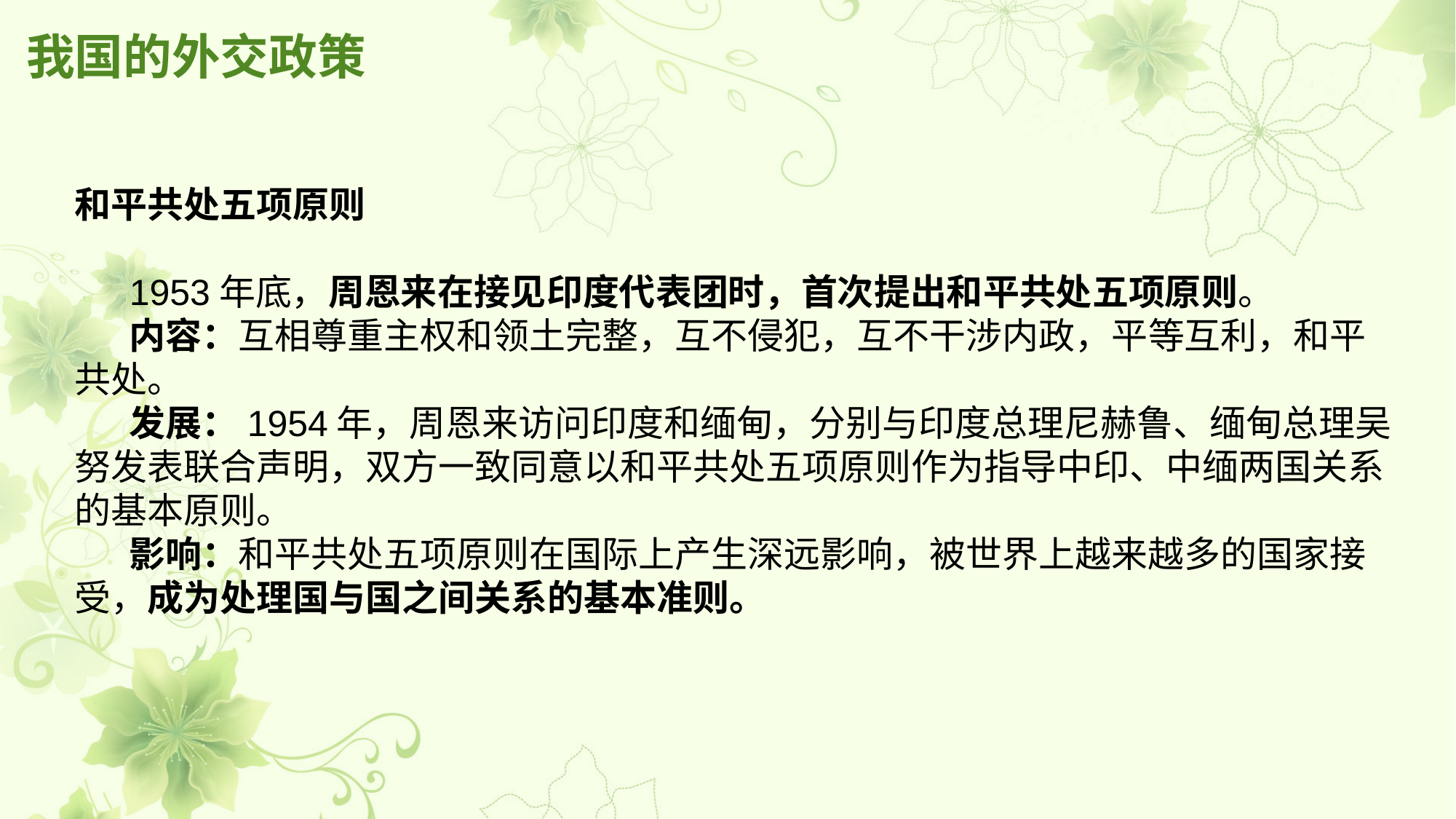

# 我国的外交政策
和平共处五项原则

1953年底，周恩来在接见印度代表团时，首次提出和平共处五项原则。
内容：互相尊重主权和领土完整，互不侵犯，互不干涉内政，平等互利，和平共处。
发展：1954年，周恩来访问印度和缅甸，分别与印度总理尼赫鲁、缅甸总理吴努发表联合声明，双方一致同意以和平共处五项原则作为指导中印、中缅两国关系的基本原则。
影响：和平共处五项原则在国际上产生深远影响，被世界上越来越多的国家接受，成为处理国与国之间关系的基本准则。